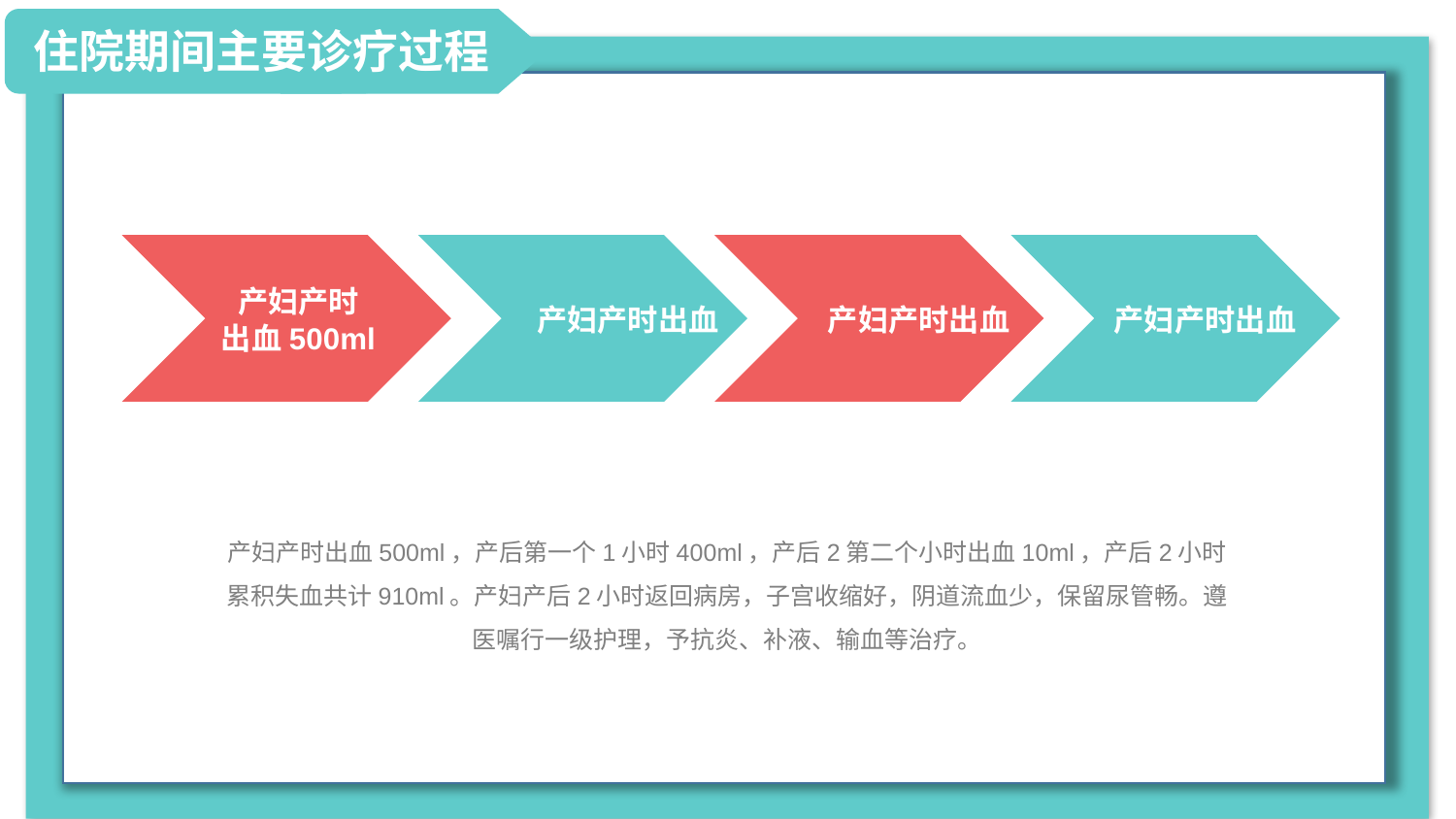

住院期间主要诊疗过程

产妇产时
出血500ml
产妇产时出血
产妇产时出血
产妇产时出血
产妇产时出血500ml，产后第一个1小时400ml，产后2第二个小时出血10ml，产后2小时累积失血共计910ml。产妇产后2小时返回病房，子宫收缩好，阴道流血少，保留尿管畅。遵医嘱行一级护理，予抗炎、补液、输血等治疗。